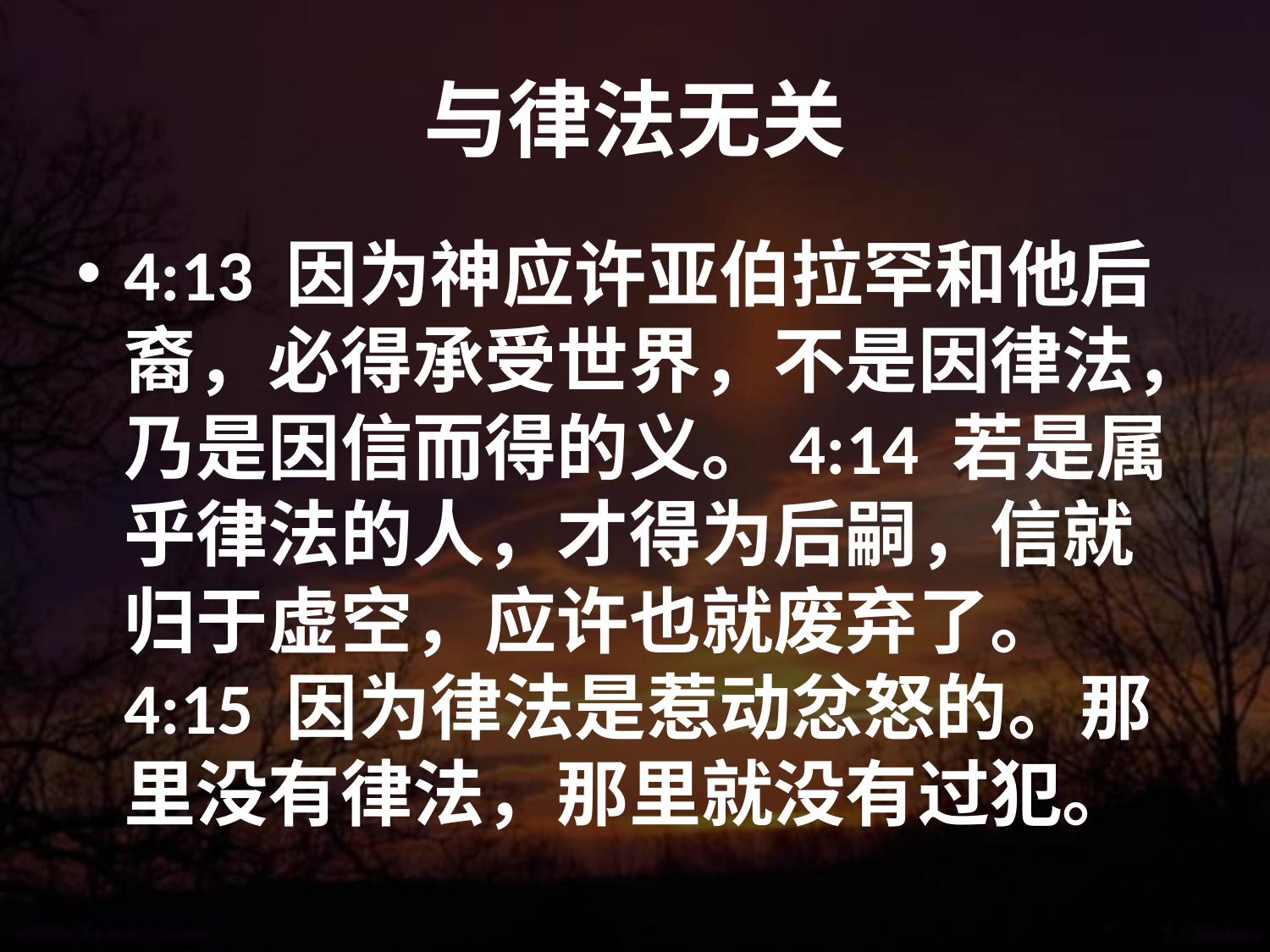

# 与律法无关
4:13 因为神应许亚伯拉罕和他后裔，必得承受世界，不是因律法，乃是因信而得的义。4:14 若是属乎律法的人，才得为后嗣，信就归于虚空，应许也就废弃了。 4:15 因为律法是惹动忿怒的。那里没有律法，那里就没有过犯。